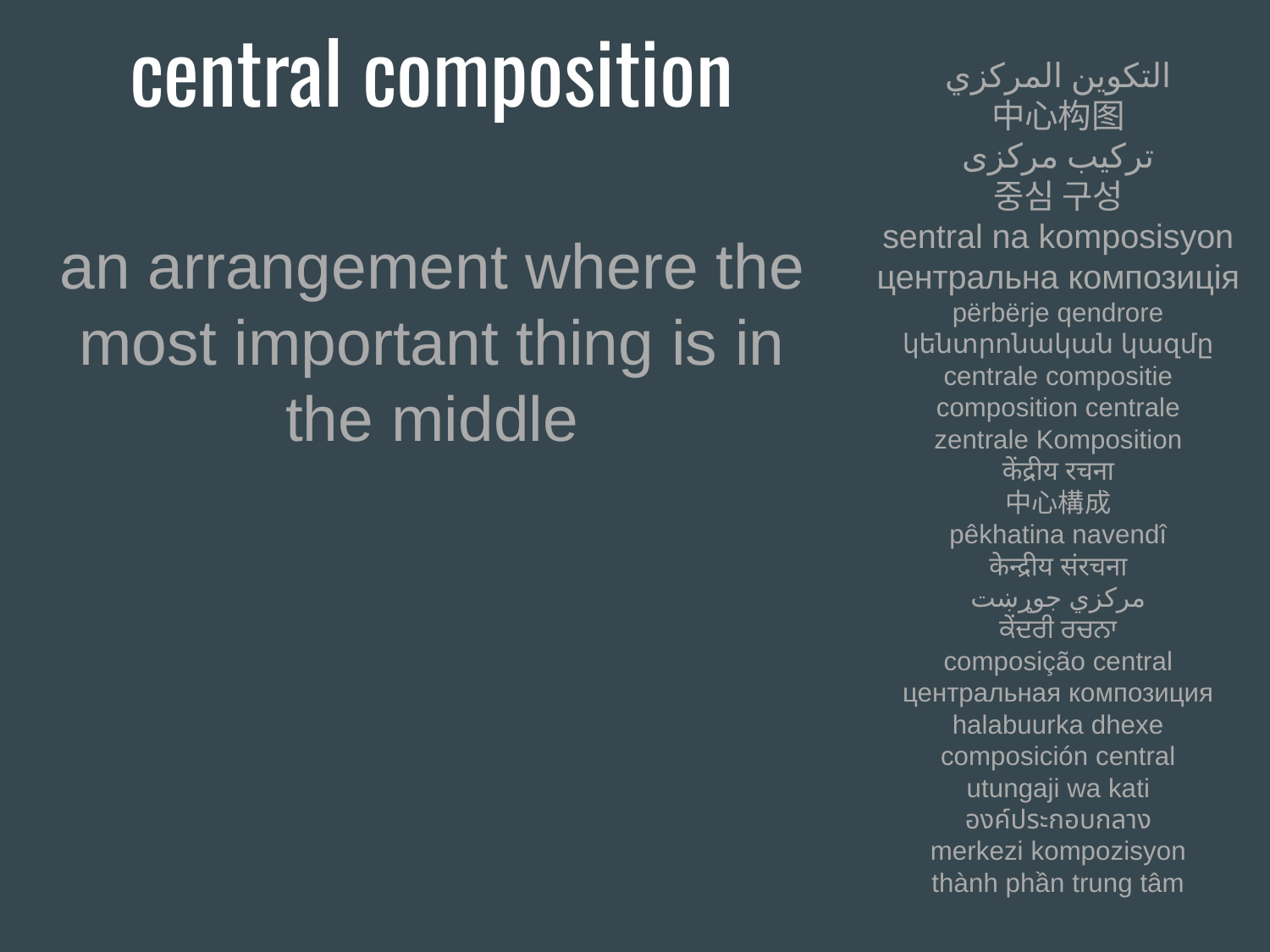

central composition

an arrangement where the most important thing is in the middle
التكوين المركزي
中心构图
ترکیب مرکزی
중심 구성
sentral na komposisyon
центральна композиція
përbërje qendrore
կենտրոնական կազմը
centrale compositie
composition centrale
zentrale Komposition
केंद्रीय रचना
中心構成
pêkhatina navendî
केन्द्रीय संरचना
مرکزي جوړښت
ਕੇਂਦਰੀ ਰਚਨਾ
composição central
центральная композиция
halabuurka dhexe
composición central
utungaji wa kati
องค์ประกอบกลาง
merkezi kompozisyon
thành phần trung tâm